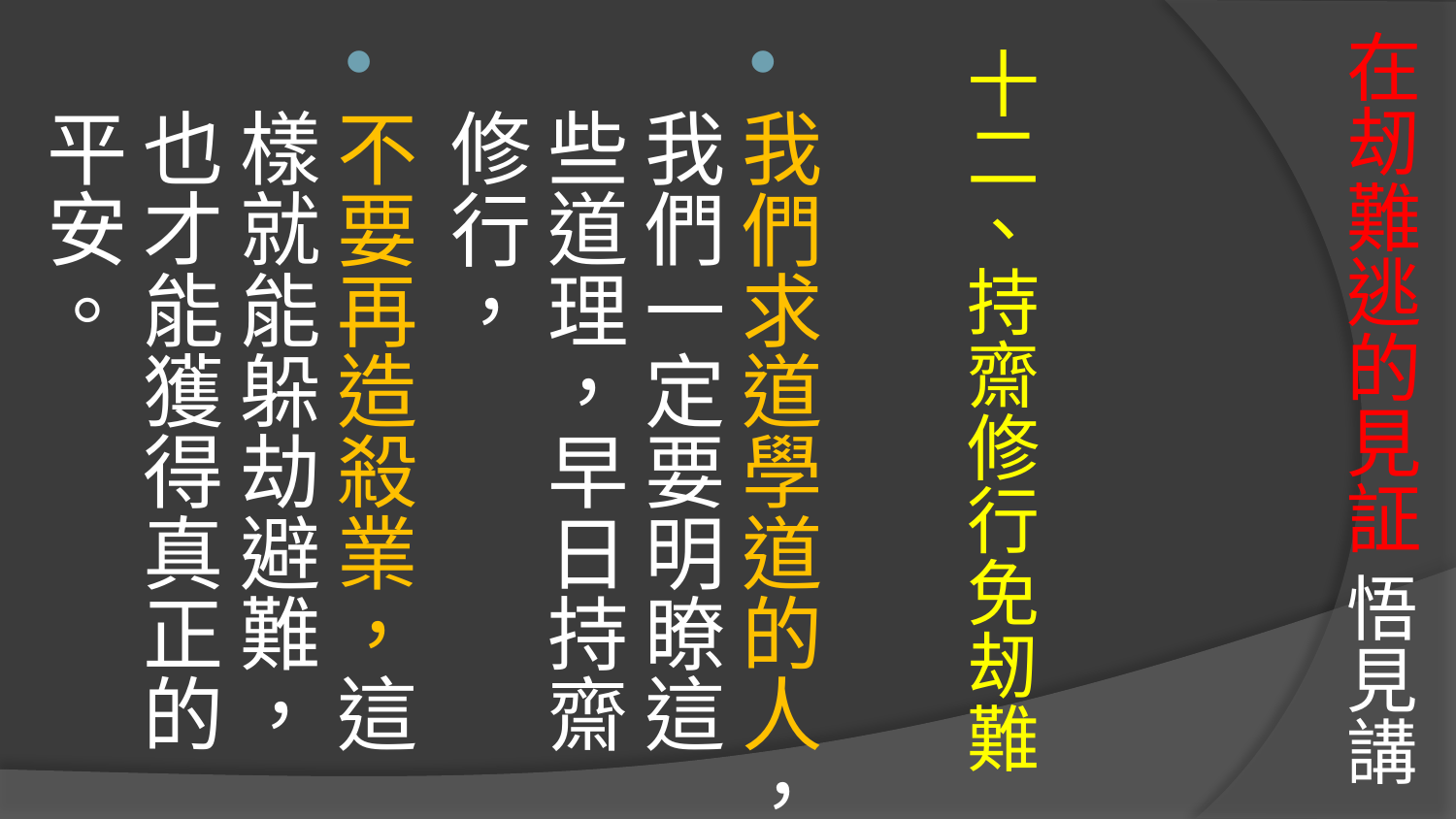

# 在刼難逃的見証 悟見講
十二、持齋修行免刼難

我們求道學道的人，我們一定要明瞭這些道理，早日持齋修行，
不要再造殺業，這樣就能躲劫避難，也才能獲得真正的平安。